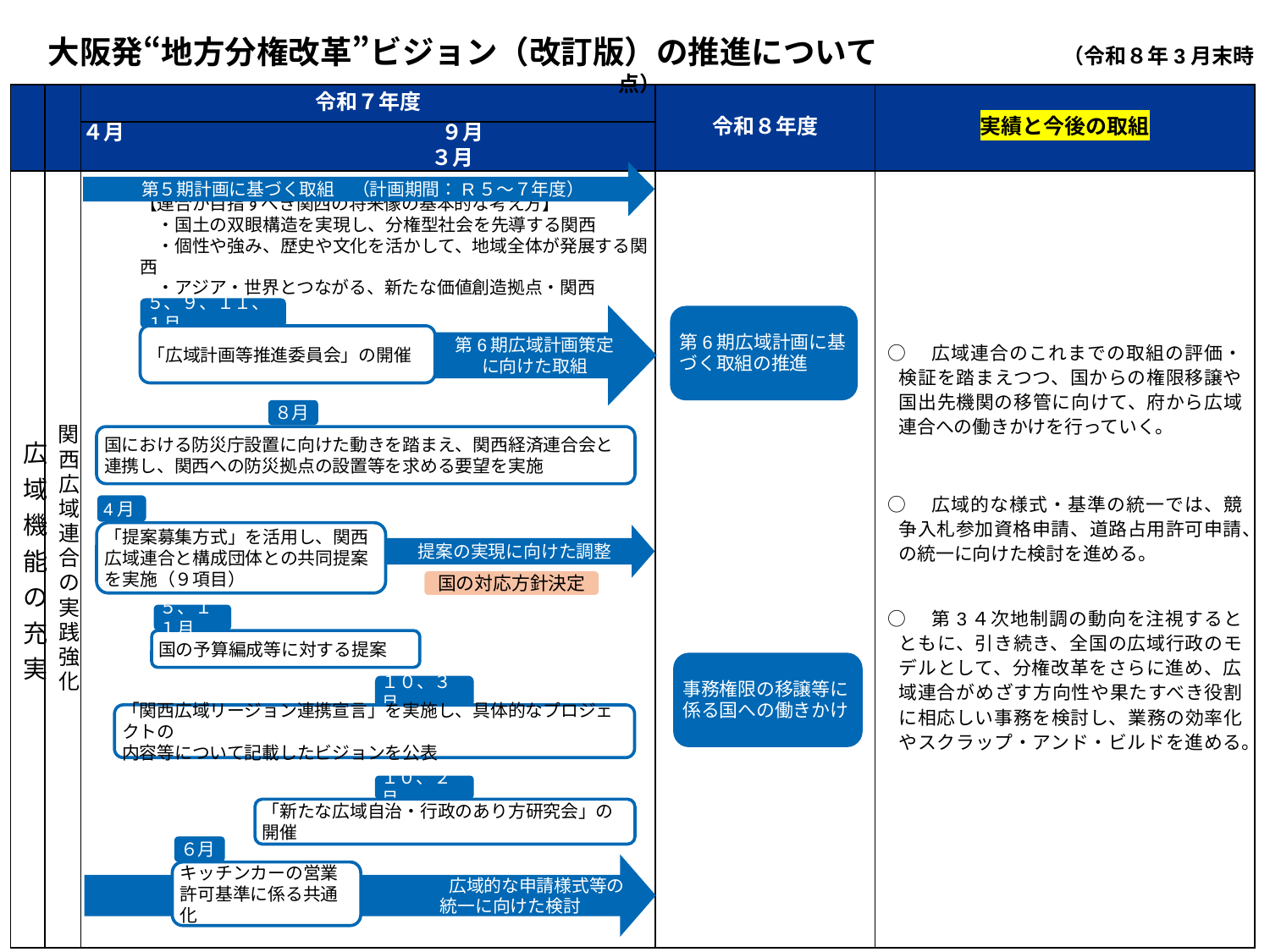

大阪発“地方分権改革”ビジョン（改訂版）の推進について　　　　   　 （令和８年3月末時点）
|  |  | 令和７年度 | 令和８年度 | 実績と今後の取組 |
| --- | --- | --- | --- | --- |
|  |  | ４月　　　　　　　　　　　　　　　９月　　　　　　　　　　　　　　　　３月 |  |  |
| 広域機能の充実 | 関西広域連合の実践強化 |  |  | ○　広域連合のこれまでの取組の評価・検証を踏まえつつ、国からの権限移譲や国出先機関の移管に向けて、府から広域連合への働きかけを行っていく。 ○　広域的な様式・基準の統一では、競争入札参加資格申請、道路占用許可申請、の統一に向けた検討を進める。 ○　第3４次地制調の動向を注視するとともに、引き続き、全国の広域行政のモデルとして、分権改革をさらに進め、広域連合がめざす方向性や果たすべき役割に相応しい事務を検討し、業務の効率化やスクラップ・アンド・ビルドを進める。 |
第５期計画に基づく取組　（計画期間：R５～７年度）
【連合が目指すべき関西の将来像の基本的な考え方】
　・国土の双眼構造を実現し、分権型社会を先導する関西
　・個性や強み、歴史や文化を活かして、地域全体が発展する関西
　・アジア・世界とつながる、新たな価値創造拠点・関西
５、９、１１、１月
第6期広域計画策定
に向けた取組
第6期広域計画に基づく取組の推進
「広域計画等推進委員会」の開催
８月
国における防災庁設置に向けた動きを踏まえ、関西経済連合会と連携し、関西への防災拠点の設置等を求める要望を実施
4月
「提案募集方式」を活用し、関西広域連合と構成団体との共同提案を実施（９項目）
提案の実現に向けた調整
国の対応方針決定
５、１１月
国の予算編成等に対する提案
事務権限の移譲等に係る国への働きかけ
１０、３月
「関西広域リージョン連携宣言」を実施し、具体的なプロジェクトの
内容等について記載したビジョンを公表
１０、２月
「新たな広域自治・行政のあり方研究会」の開催
６月
　　　　　　　　　　　　　　　　　　　　広域的な申請様式等の
　　　　　　　　　　　　　　　　　統一に向けた検討
キッチンカーの営業許可基準に係る共通化